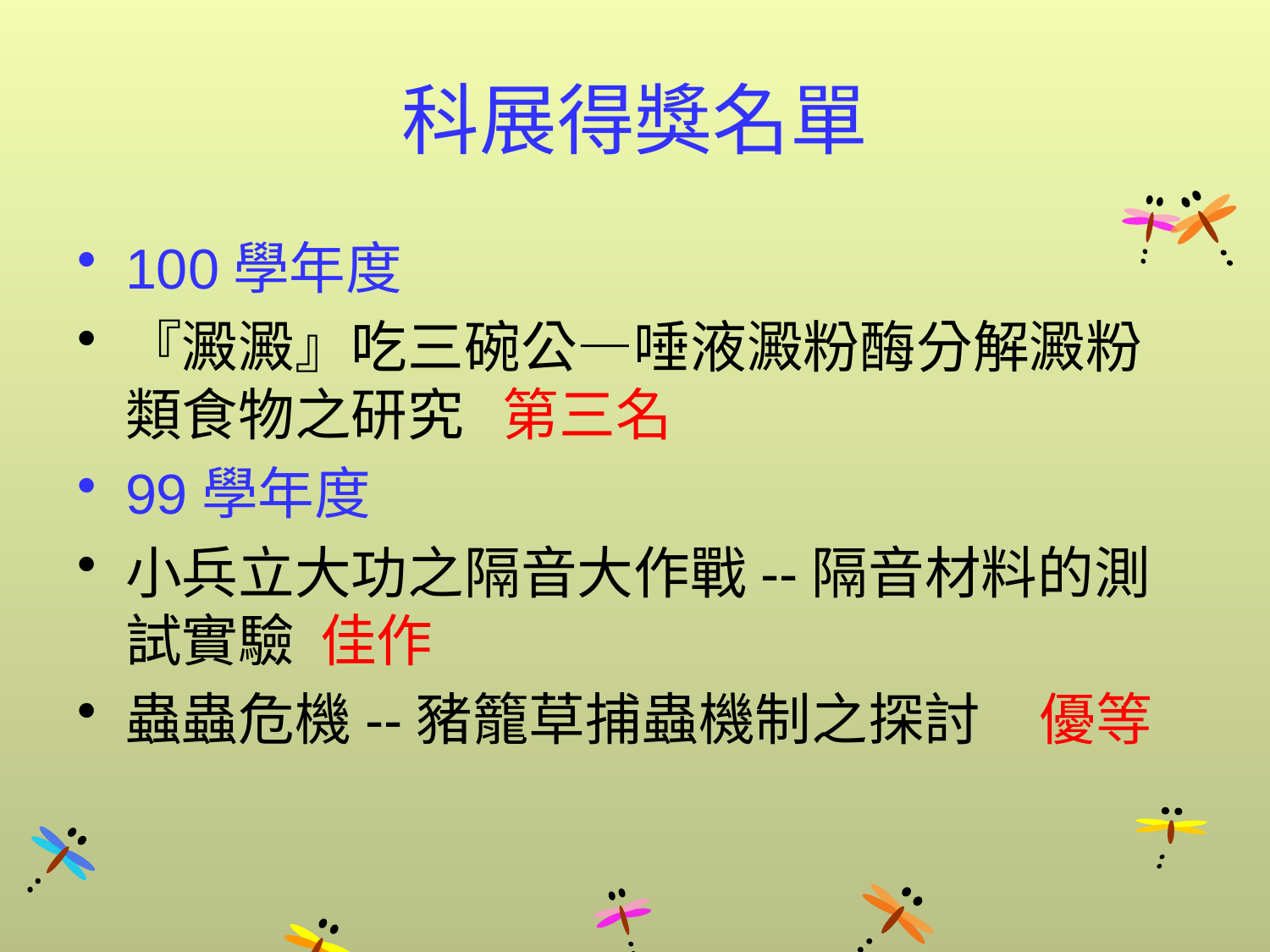

# 科展得獎名單
100學年度
『澱澱』吃三碗公—唾液澱粉酶分解澱粉類食物之研究   第三名
99學年度
小兵立大功之隔音大作戰--隔音材料的測試實驗  佳作
蟲蟲危機--豬籠草捕蟲機制之探討	  優等